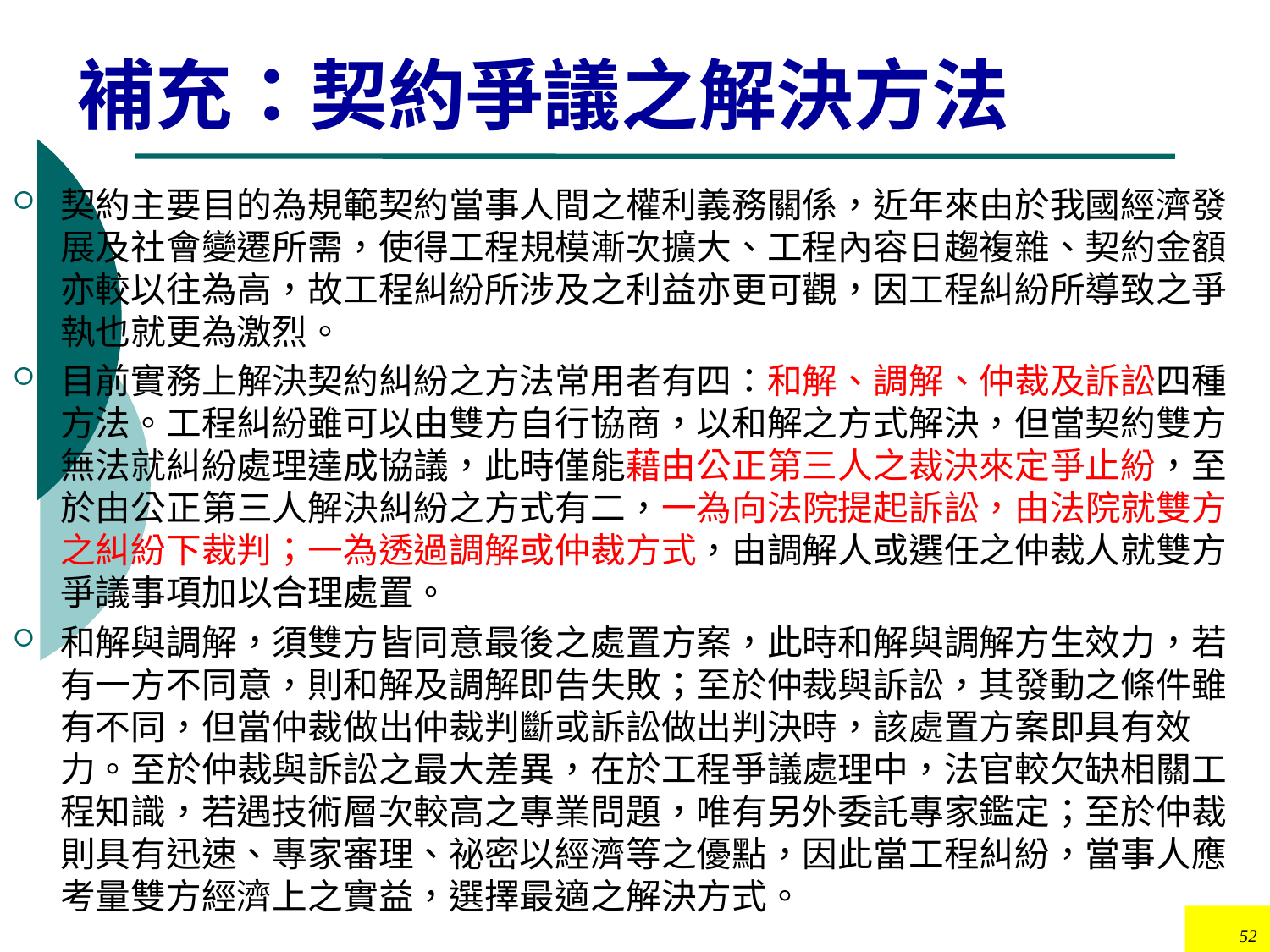

# 補充：契約爭議之解決方法
契約主要目的為規範契約當事人間之權利義務關係，近年來由於我國經濟發展及社會變遷所需，使得工程規模漸次擴大、工程內容日趨複雜、契約金額亦較以往為高，故工程糾紛所涉及之利益亦更可觀，因工程糾紛所導致之爭執也就更為激烈。
目前實務上解決契約糾紛之方法常用者有四：和解、調解、仲裁及訴訟四種方法。工程糾紛雖可以由雙方自行協商，以和解之方式解決，但當契約雙方無法就糾紛處理達成協議，此時僅能藉由公正第三人之裁決來定爭止紛，至於由公正第三人解決糾紛之方式有二，一為向法院提起訴訟，由法院就雙方之糾紛下裁判；一為透過調解或仲裁方式，由調解人或選任之仲裁人就雙方爭議事項加以合理處置。
和解與調解，須雙方皆同意最後之處置方案，此時和解與調解方生效力，若有一方不同意，則和解及調解即告失敗；至於仲裁與訴訟，其發動之條件雖有不同，但當仲裁做出仲裁判斷或訴訟做出判決時，該處置方案即具有效力。至於仲裁與訴訟之最大差異，在於工程爭議處理中，法官較欠缺相關工程知識，若遇技術層次較高之專業問題，唯有另外委託專家鑑定；至於仲裁則具有迅速、專家審理、祕密以經濟等之優點，因此當工程糾紛，當事人應考量雙方經濟上之實益，選擇最適之解決方式。
52